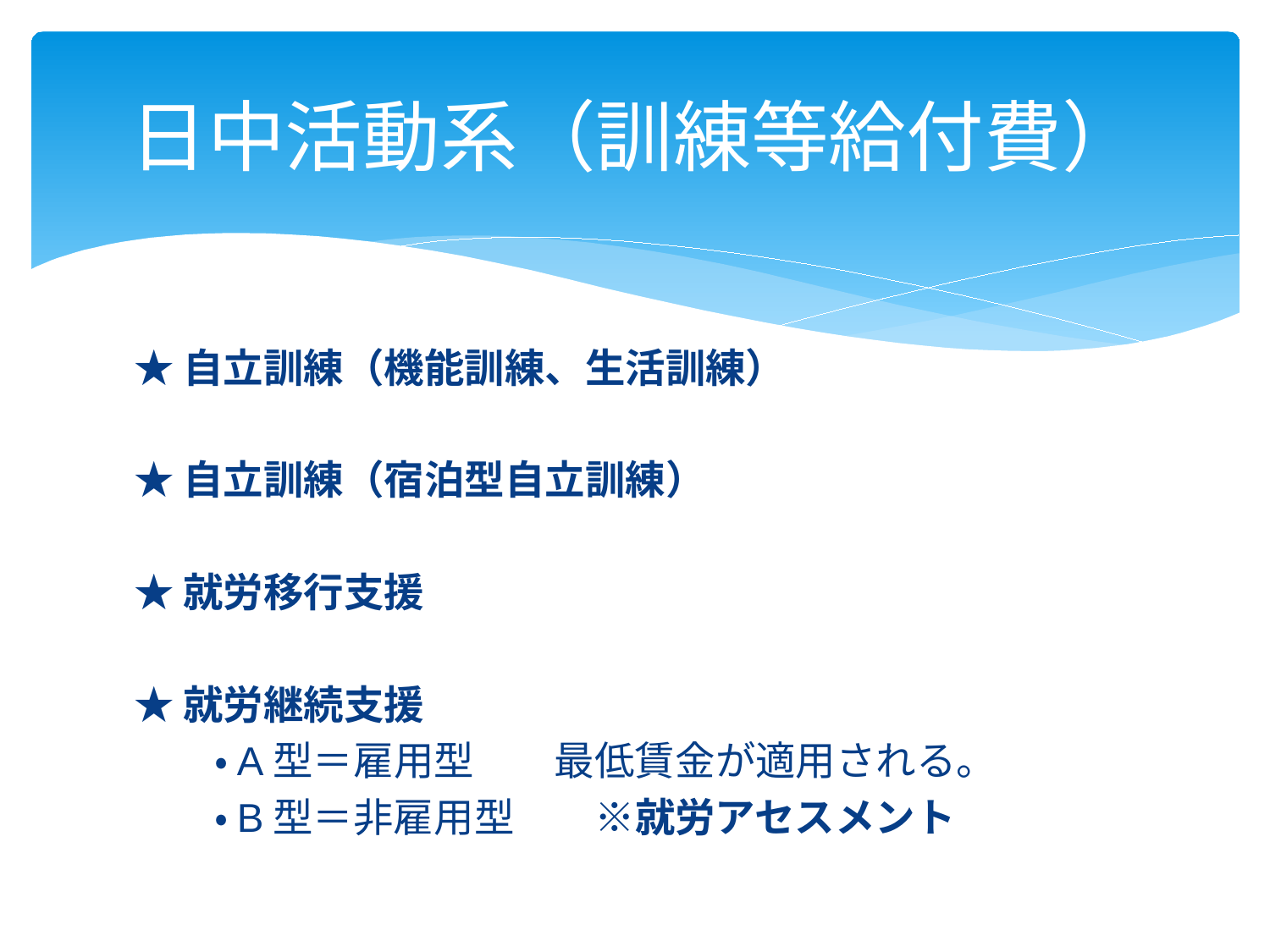

# 日中活動系（訓練等給付費）
★自立訓練（機能訓練、生活訓練）

★自立訓練（宿泊型自立訓練）

★就労移行支援

★就労継続支援
　　・A型＝雇用型　　最低賃金が適用される。
　　・B型＝非雇用型　　※就労アセスメント